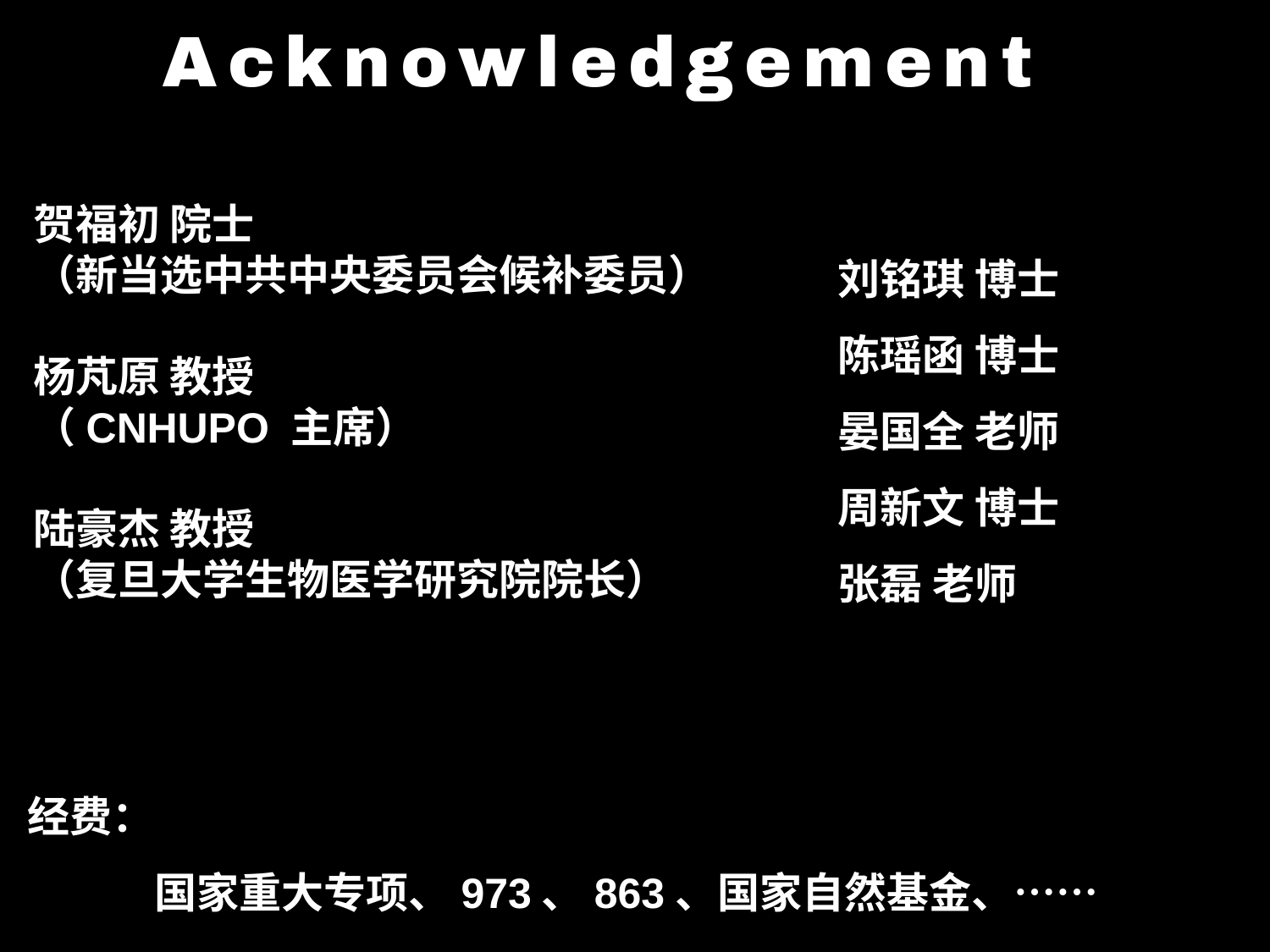

# Acknowledgement
贺福初 院士
（新当选中共中央委员会候补委员）

杨芃原 教授
（CNHUPO 主席）

陆豪杰 教授
（复旦大学生物医学研究院院长）
刘铭琪 博士
陈瑶函 博士
晏国全 老师
周新文 博士
张磊 老师
经费：
	国家重大专项、973、863、国家自然基金、……